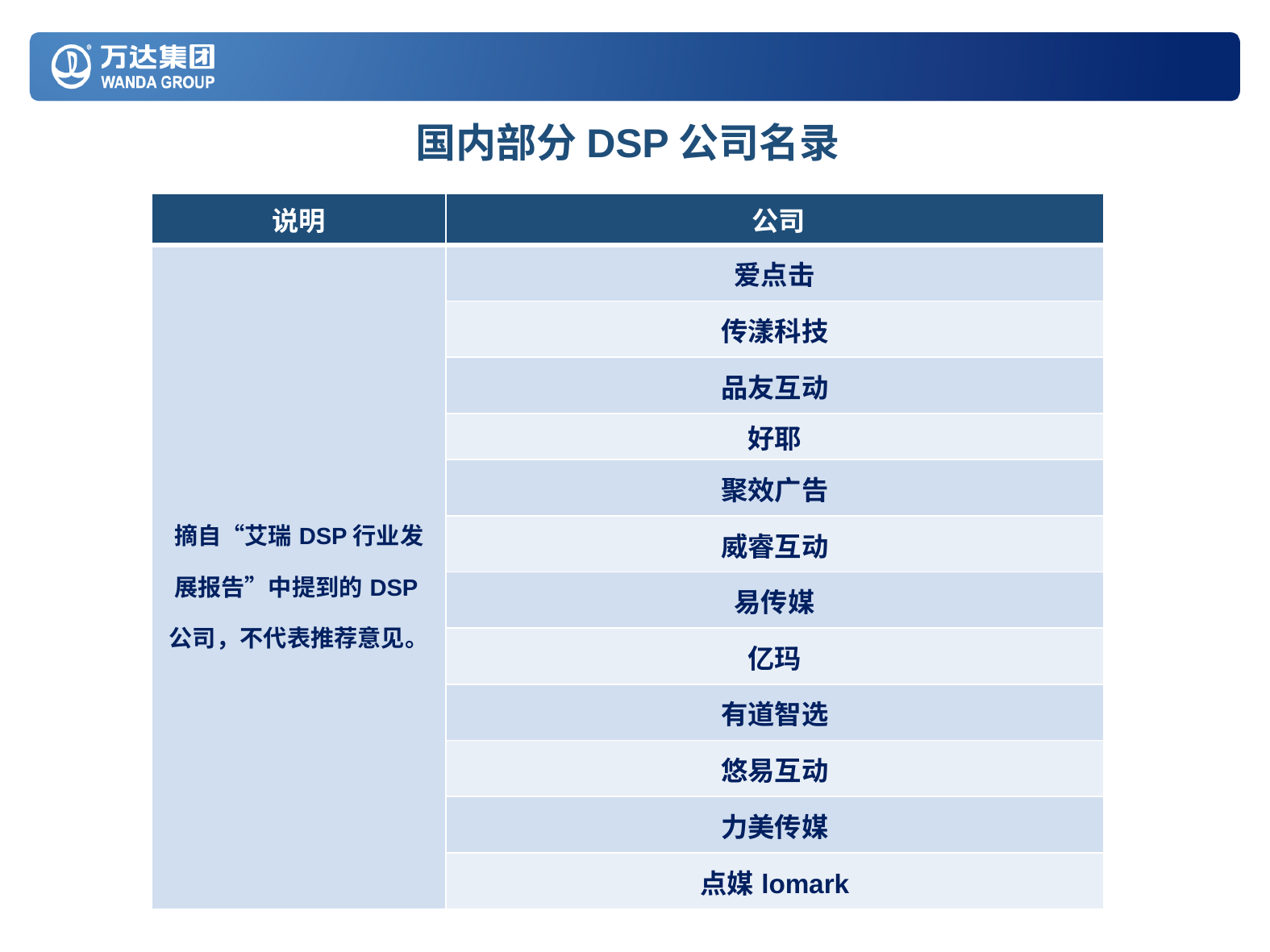

国内部分DSP公司名录
| 说明 | 公司 |
| --- | --- |
| 摘自“艾瑞DSP行业发展报告”中提到的DSP公司，不代表推荐意见。 | 爱点击 |
|  | 传漾科技 |
|  | 品友互动 |
|  | 好耶 |
|  | 聚效广告 |
|  | 威睿互动 |
|  | 易传媒 |
|  | 亿玛 |
|  | 有道智选 |
|  | 悠易互动 |
|  | 力美传媒 |
|  | 点媒lomark |